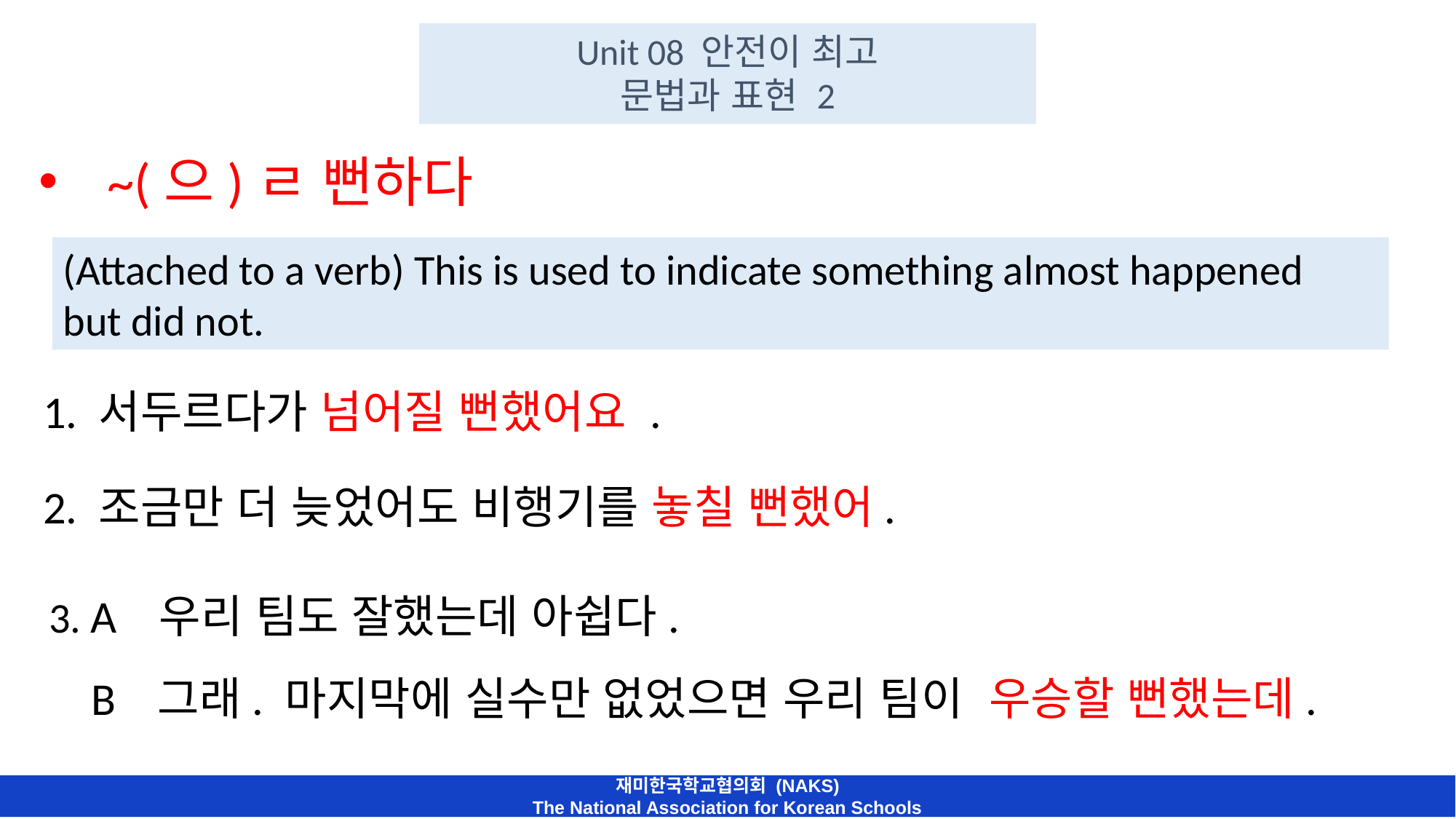

Unit 08 안전이 최고
문법과 표현 2

~(으)ㄹ 뻔하다
(Attached to a verb) This is used to indicate something almost happened   but did not.

 1. 서두르다가 넘어질 뻔했어요 .

 2. 조금만 더 늦었어도 비행기를 놓칠 뻔했어..
 3. A   우리 팀도 잘했는데 아쉽다.
     B   그래. 마지막에 실수만 없었으면 우리 팀이  우승할 뻔했는데..
재미한국학교협의회 (NAKS)
The National Association for Korean Schools